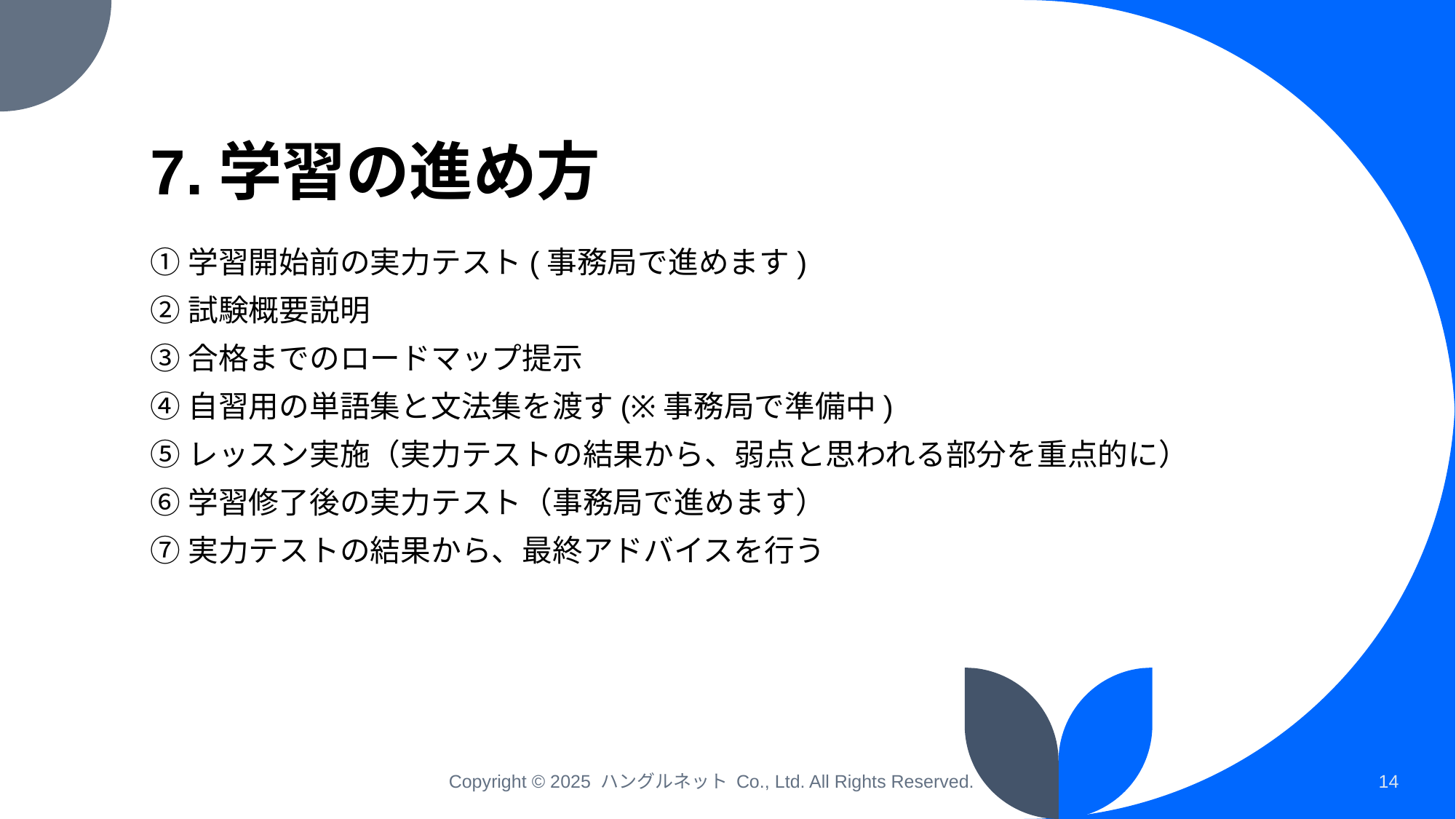

# 7.学習の進め方
①学習開始前の実力テスト(事務局で進めます)
②試験概要説明
③合格までのロードマップ提示
④自習用の単語集と文法集を渡す(※事務局で準備中)
⑤レッスン実施（実力テストの結果から、弱点と思われる部分を重点的に）
⑥学習修了後の実力テスト（事務局で進めます）
⑦実力テストの結果から、最終アドバイスを行う
Copyright © 2025 ハングルネット Co., Ltd. All Rights Reserved.
14